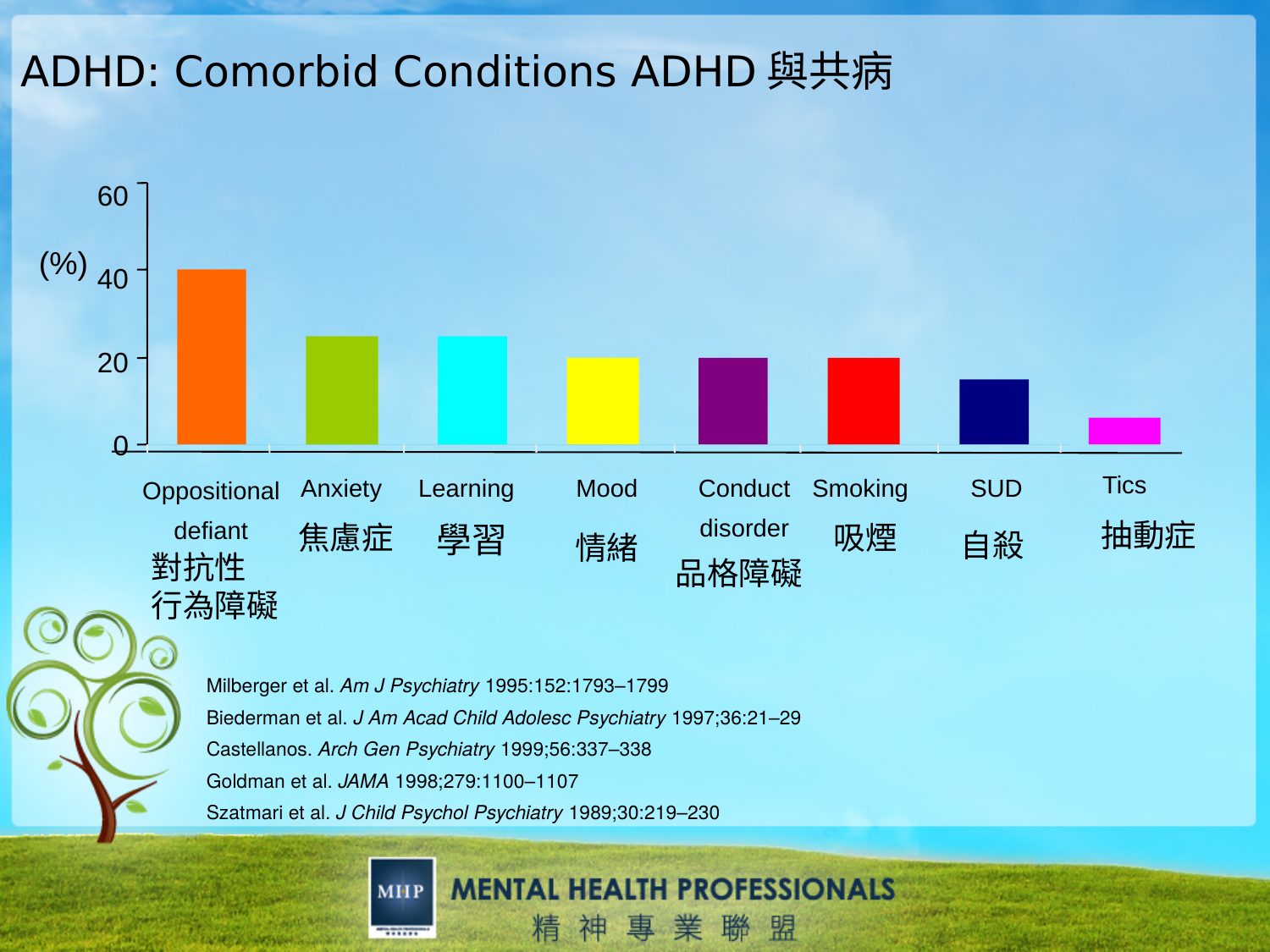

ADHD: Comorbid Conditions ADHD與共病
60
40
20
0

(%)

Tics
Conduct
disorder
Anxiety
Learning
Mood
Smoking
SUD
Oppositional
defiant
抽動症
焦慮症
學習
吸煙
自殺
情緒
對抗性
行為障礙
品格障礙
Milberger et al. Am J Psychiatry 1995:152:1793–1799
Biederman et al. J Am Acad Child Adolesc Psychiatry 1997;36:21–29
Castellanos. Arch Gen Psychiatry 1999;56:337–338
Goldman et al. JAMA 1998;279:1100–1107
Szatmari et al. J Child Psychol Psychiatry 1989;30:219–230